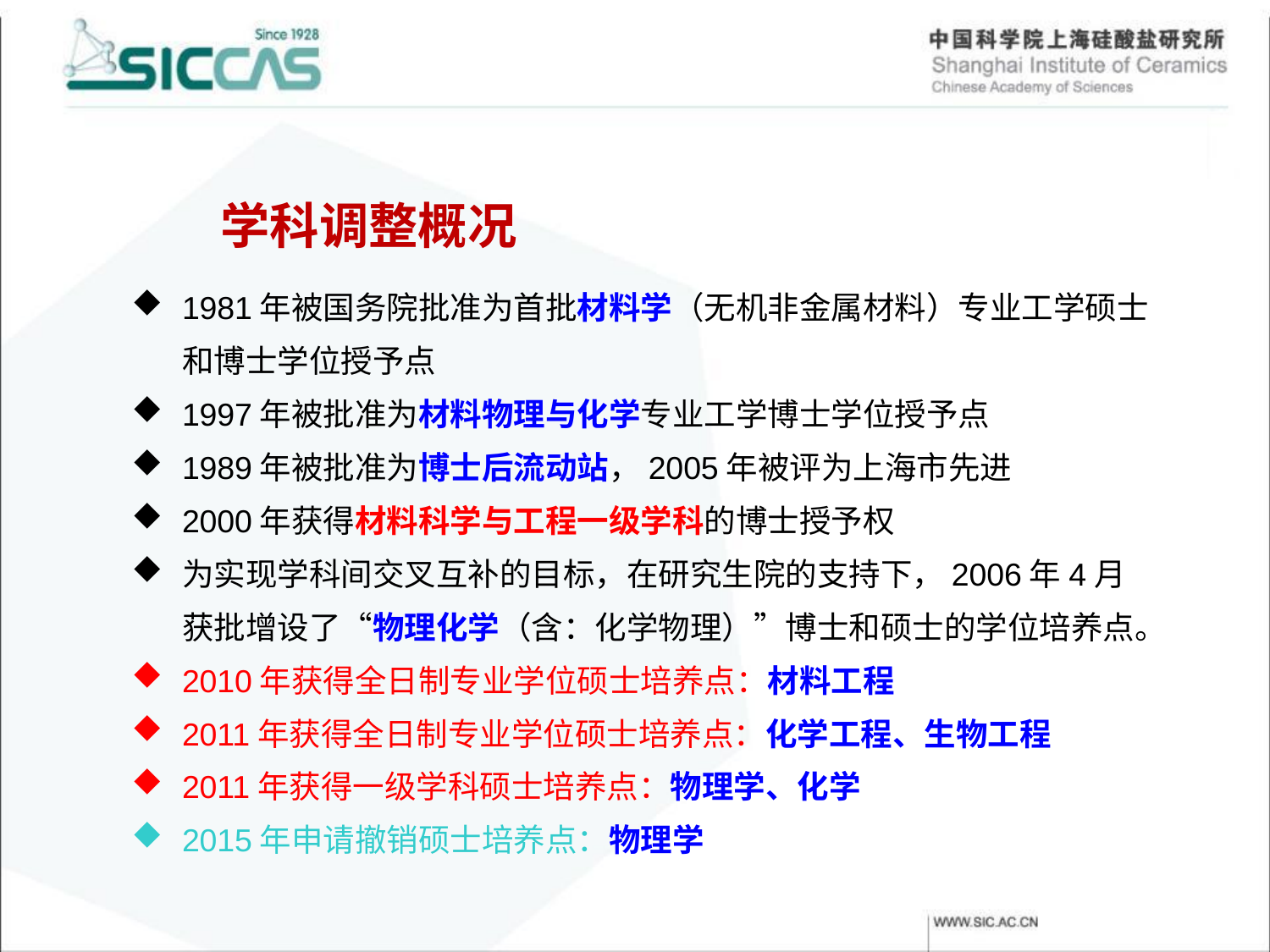

学科调整概况
1981年被国务院批准为首批材料学（无机非金属材料）专业工学硕士和博士学位授予点
1997年被批准为材料物理与化学专业工学博士学位授予点
1989年被批准为博士后流动站，2005年被评为上海市先进
2000年获得材料科学与工程一级学科的博士授予权
为实现学科间交叉互补的目标，在研究生院的支持下，2006年4月获批增设了“物理化学（含：化学物理）”博士和硕士的学位培养点。
2010年获得全日制专业学位硕士培养点：材料工程
2011年获得全日制专业学位硕士培养点：化学工程、生物工程
2011年获得一级学科硕士培养点：物理学、化学
2015年申请撤销硕士培养点：物理学